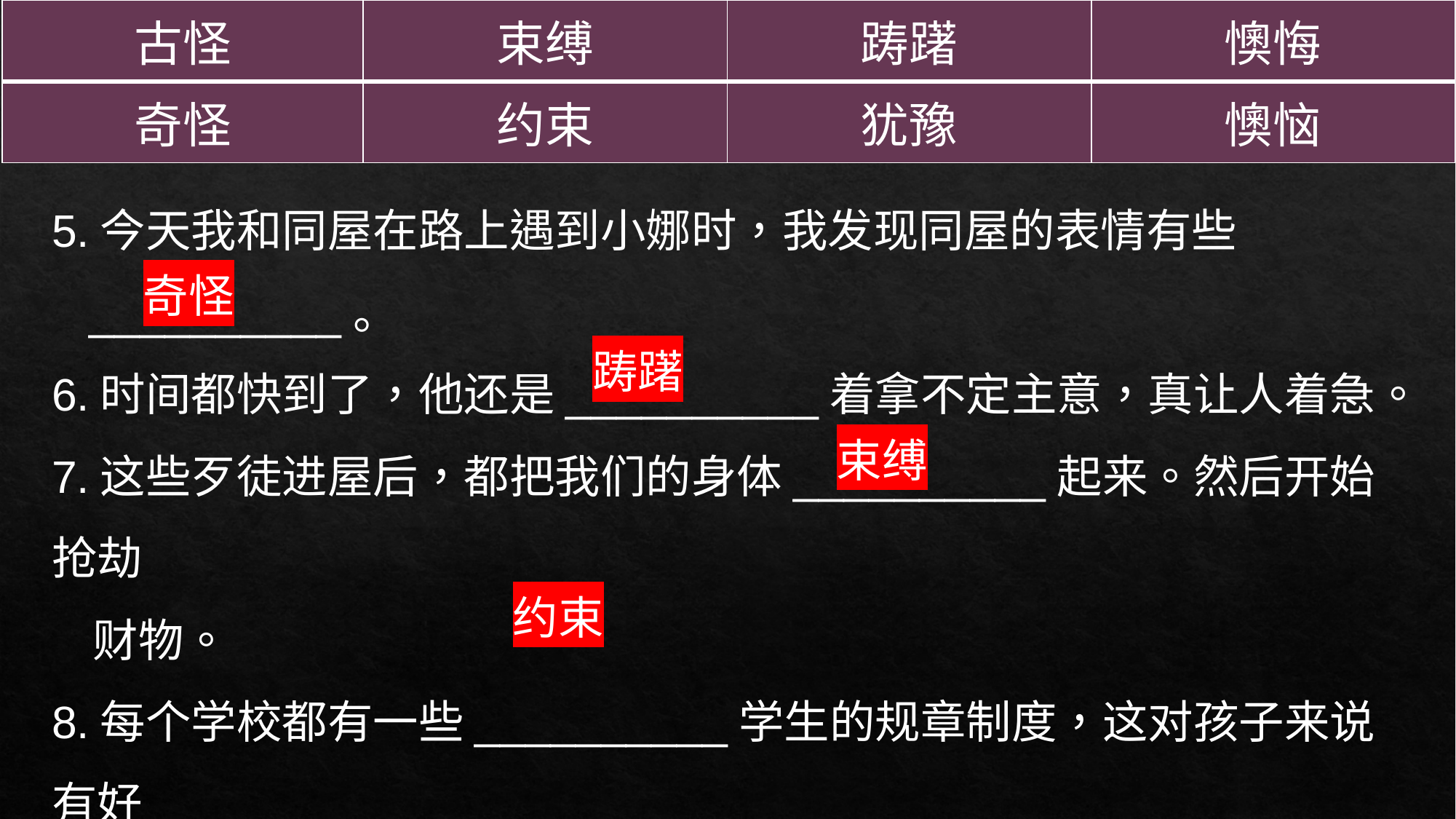

| 古怪 | 束缚 | 踌躇 | 懊悔 |
| --- | --- | --- | --- |
| 奇怪 | 约束 | 犹豫 | 懊恼 |
5.今天我和同屋在路上遇到小娜时，我发现同屋的表情有些
   __________。
6.时间都快到了，他还是__________着拿不定主意，真让人着急。
7.这些歹徒进屋后，都把我们的身体__________起来。然后开始抢劫
   财物。
8.每个学校都有一些__________学生的规章制度，这对孩子来说有好
   处。
奇怪
踌躇
束缚
约束